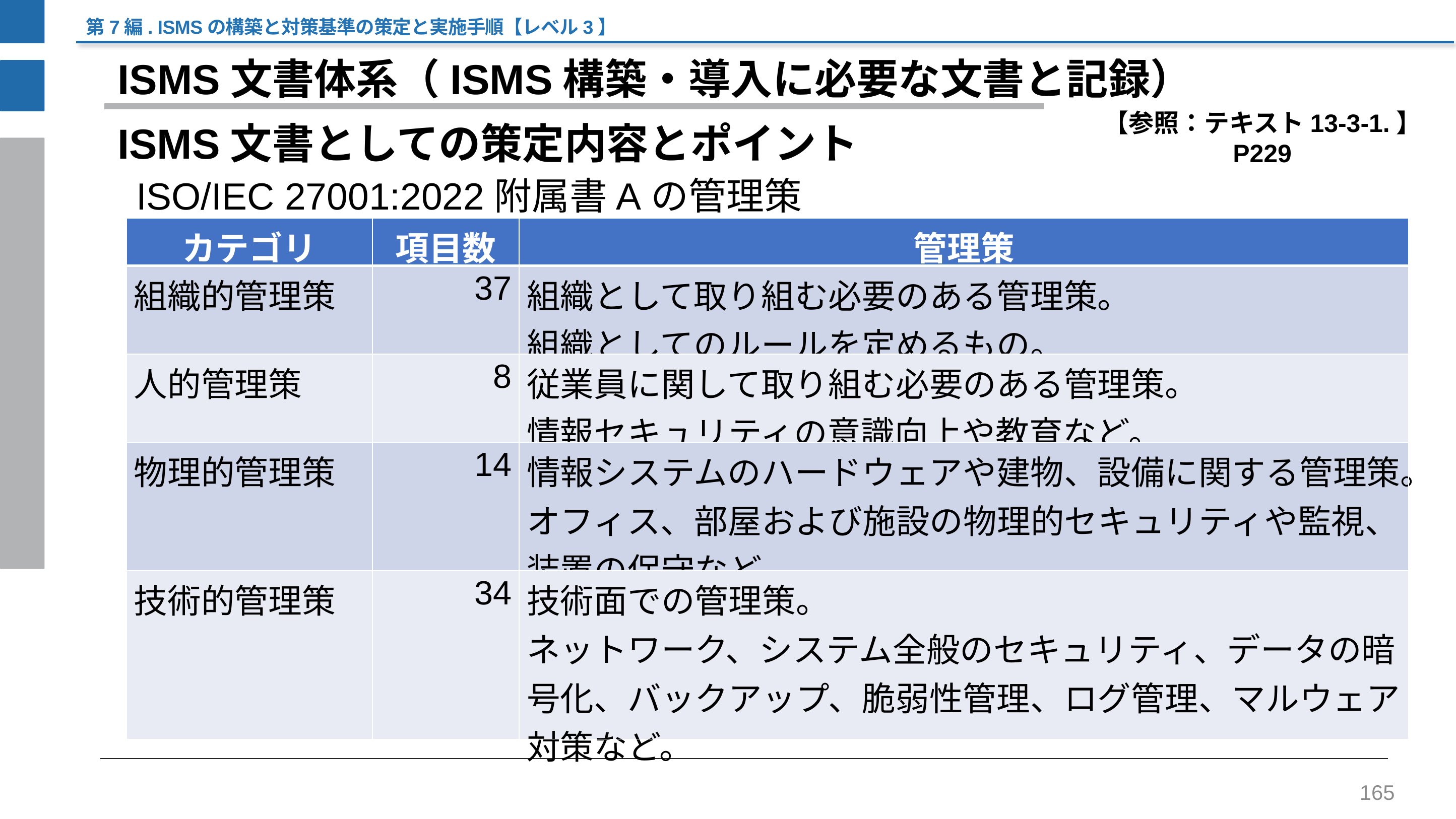

第7編. ISMSの構築と対策基準の策定と実施手順【レベル3】
ISMS文書体系（ISMS構築・導入に必要な文書と記録）
【参照：テキスト13-3-1.】
P229
ISMS文書としての策定内容とポイント
ISO/IEC 27001:2022附属書Aの管理策

| カテゴリ | 項目数 | 管理策 |
| --- | --- | --- |
| 組織的管理策 | 37 | 組織として取り組む必要のある管理策。 組織としてのルールを定めるもの。 |
| 人的管理策 | 8 | 従業員に関して取り組む必要のある管理策。 情報セキュリティの意識向上や教育など。 |
| 物理的管理策 | 14 | 情報システムのハードウェアや建物、設備に関する管理策。 オフィス、部屋および施設の物理的セキュリティや監視、装置の保守など。 |
| 技術的管理策 | 34 | 技術面での管理策。 ネットワーク、システム全般のセキュリティ、データの暗号化、バックアップ、脆弱性管理、ログ管理、マルウェア対策など。 |
165